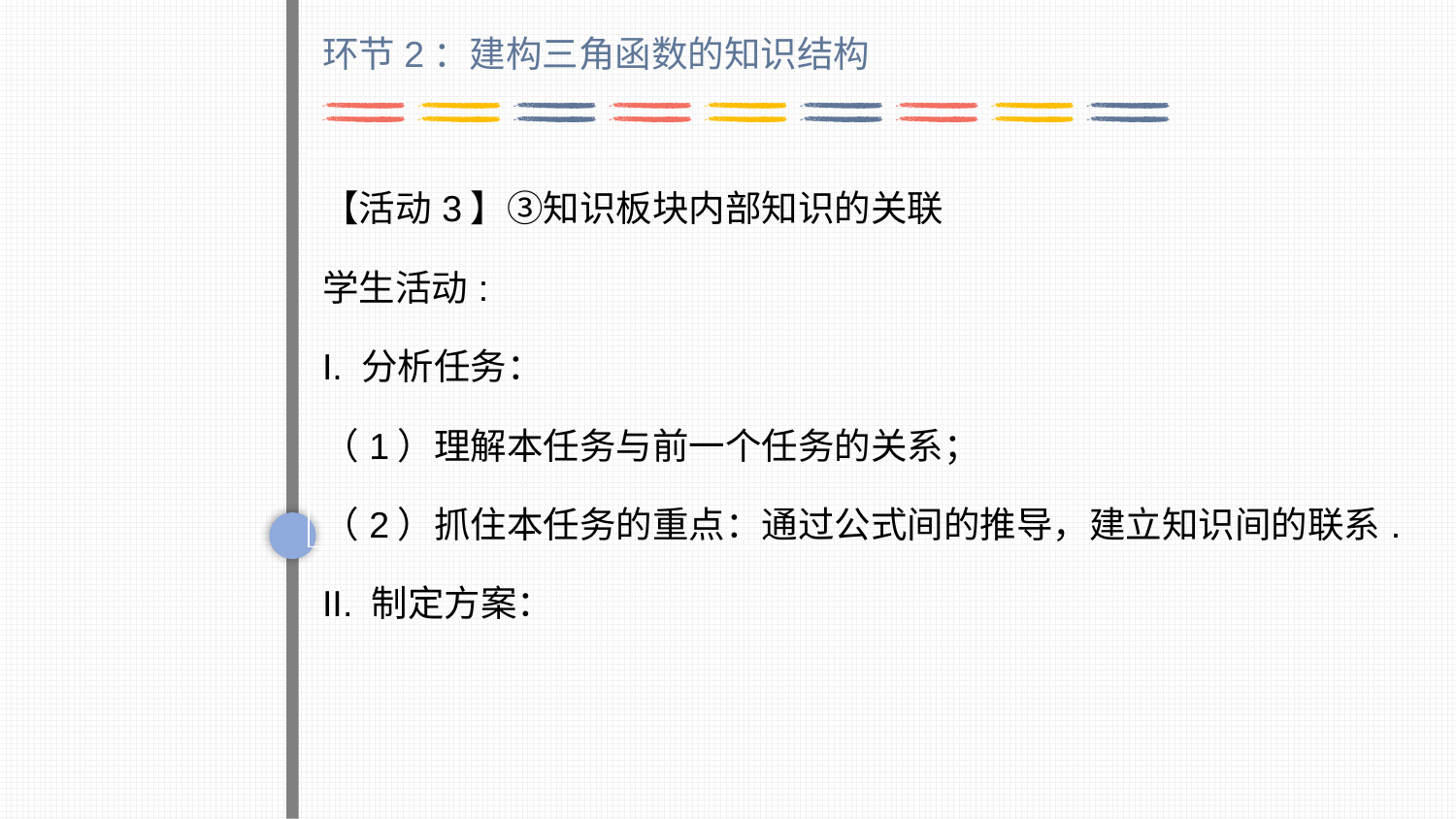

环节2：建构三角函数的知识结构

| 【活动3】③知识板块内部知识的关联 学生活动: I. 分析任务： （1）理解本任务与前一个任务的关系； （2）抓住本任务的重点：通过公式间的推导，建立知识间的联系. II. 制定方案： |
| --- |